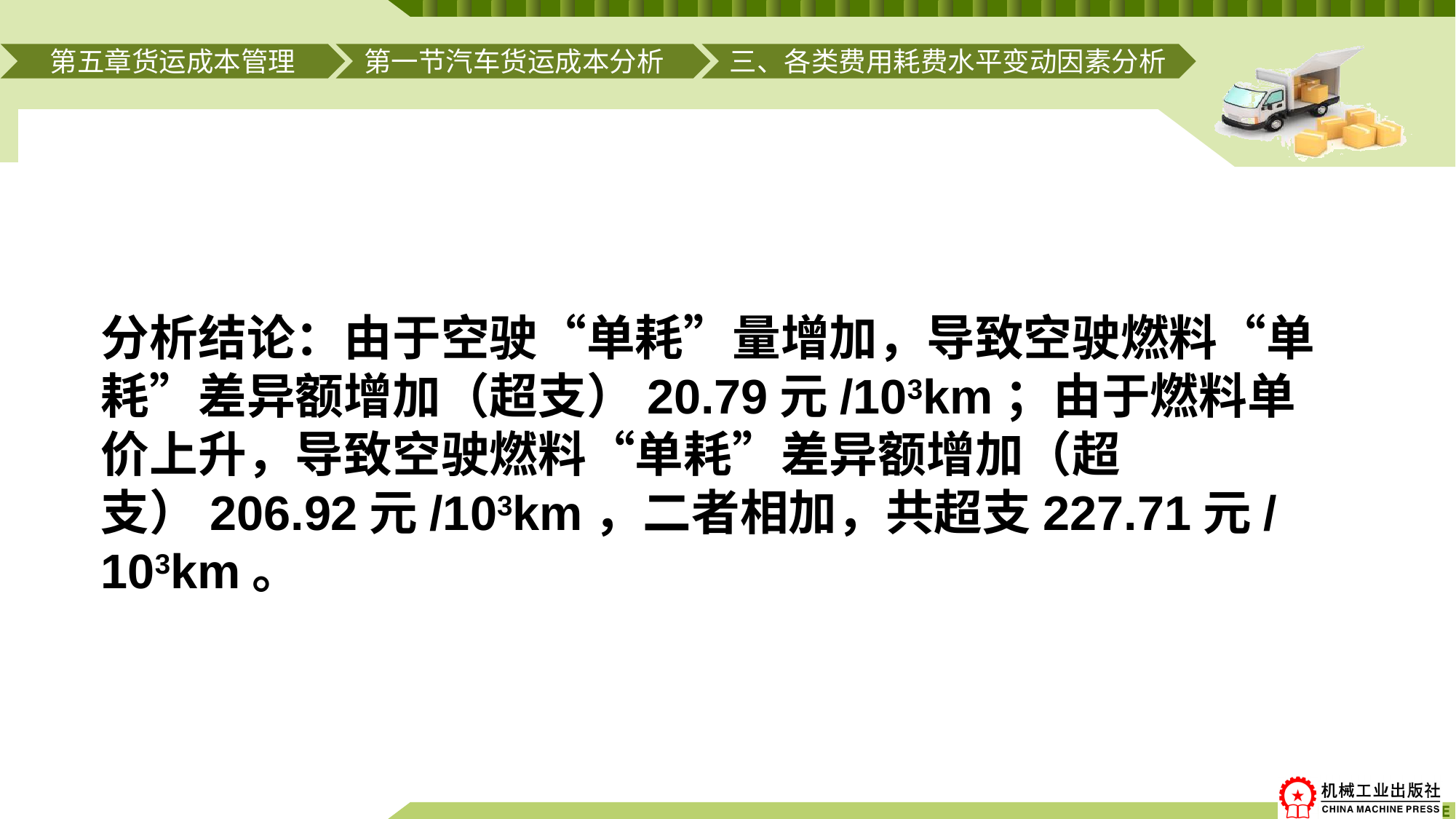

第五章货运成本管理
第一节汽车货运成本分析
三、各类费用耗费水平变动因素分析
# 分析结论：由于空驶“单耗”量增加，导致空驶燃料“单耗”差异额增加（超支）20.79元/103km；由于燃料单价上升，导致空驶燃料“单耗”差异额增加（超支）206.92元/103km，二者相加，共超支227.71元/103km。